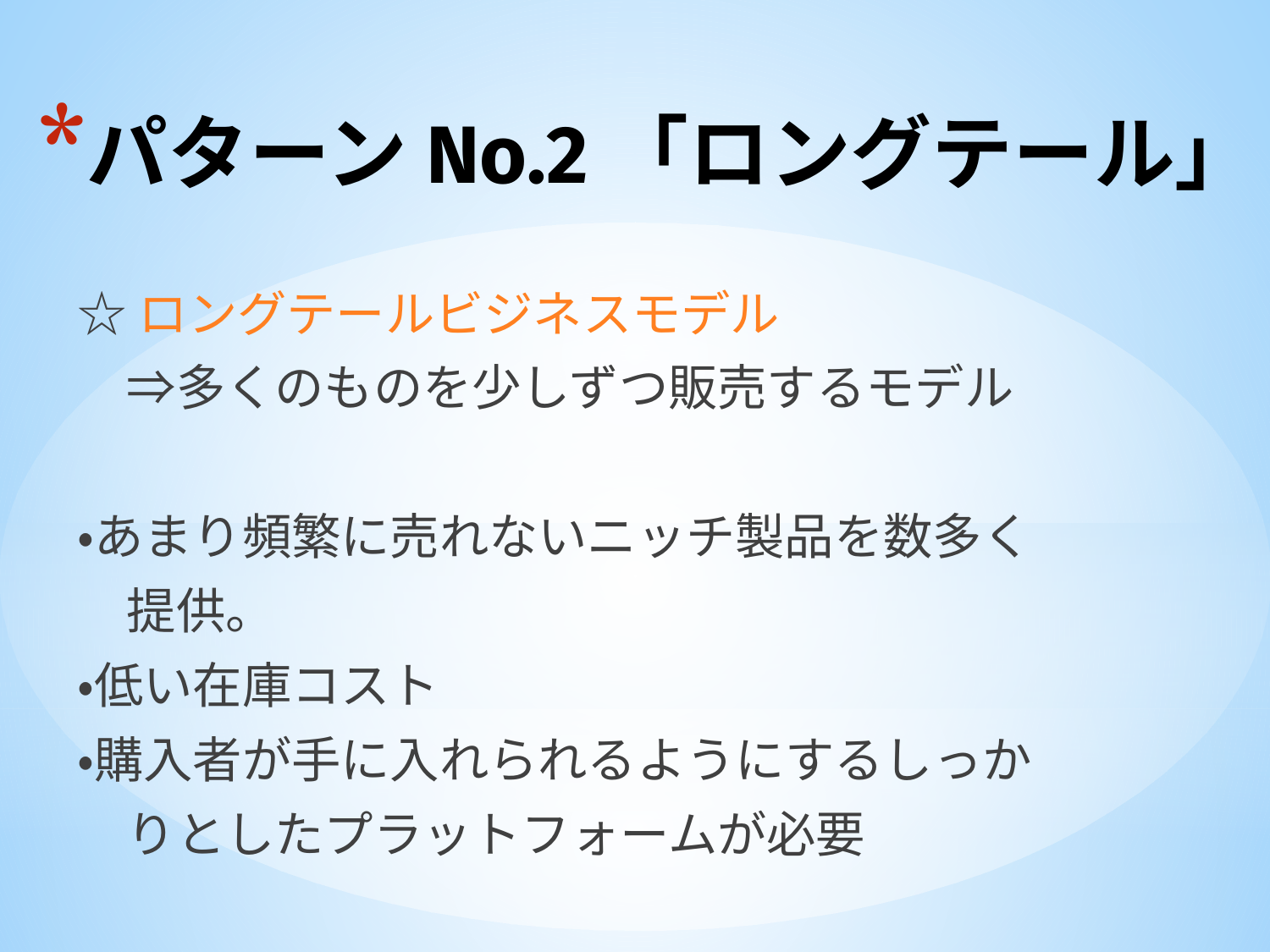

# パターンNo.2「ロングテール」
☆ロングテールビジネスモデル
　⇒多くのものを少しずつ販売するモデル

・あまり頻繁に売れないニッチ製品を数多く
　提供。
・低い在庫コスト
・購入者が手に入れられるようにするしっか
　りとしたプラットフォームが必要